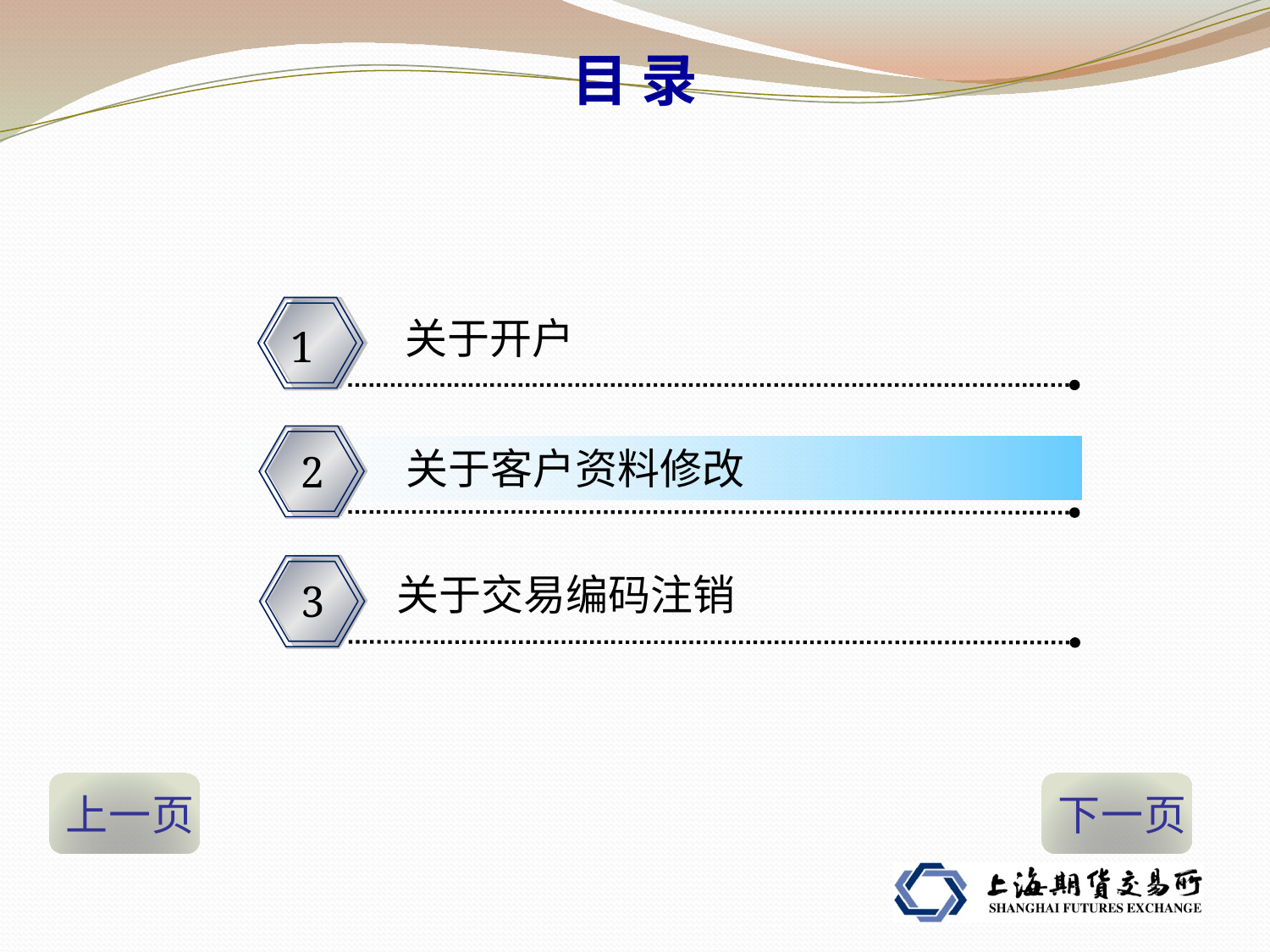

# 目 录

  关于开户
1

  关于客户资料修改

2

关于交易编码注销
3

上一页
下一页